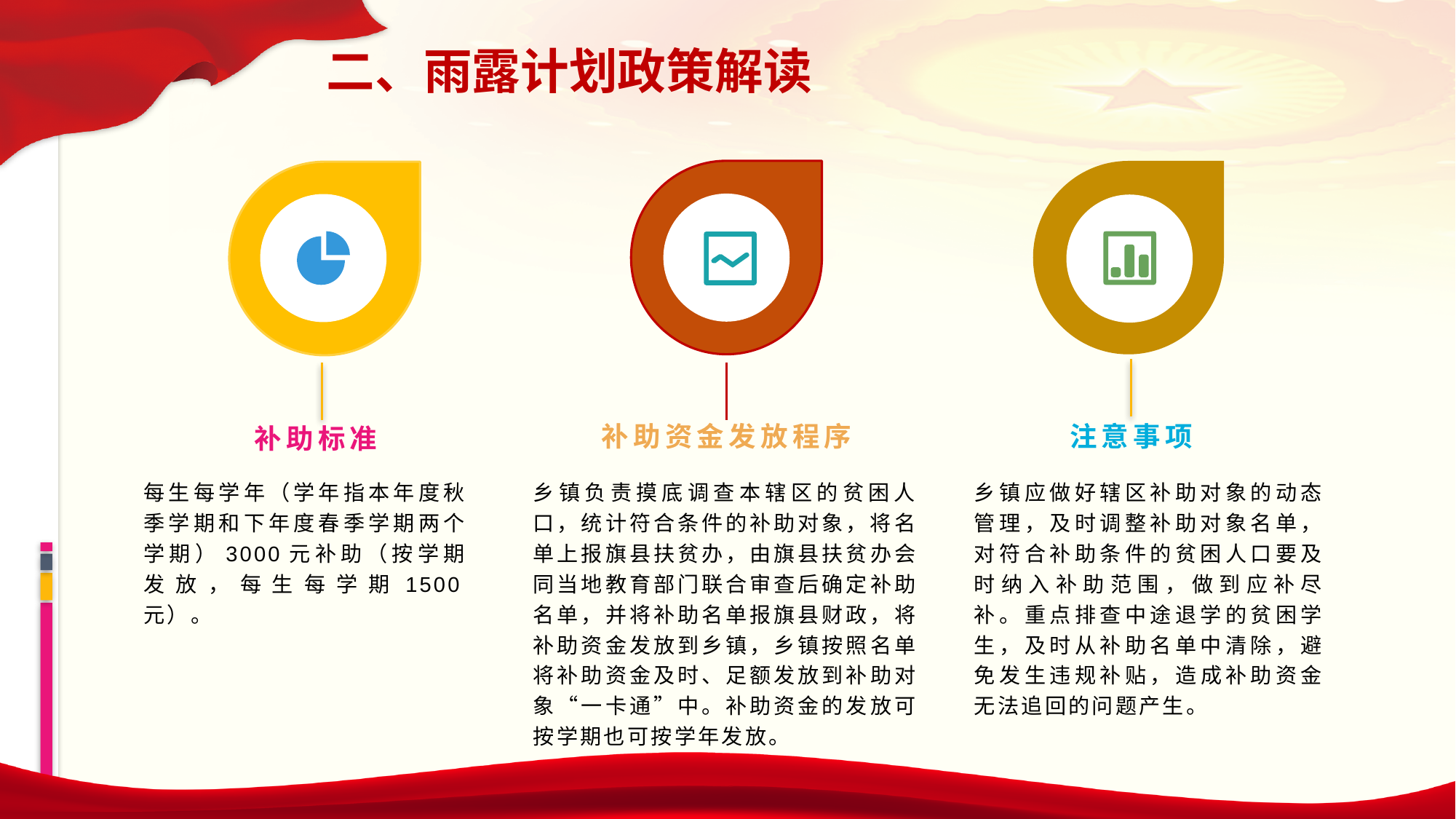

二、雨露计划政策解读

注意事项
补助资金发放程序
补助标准
每生每学年（学年指本年度秋季学期和下年度春季学期两个学期）3000元补助（按学期发放，每生每学期1500元）。
乡镇负责摸底调查本辖区的贫困人口，统计符合条件的补助对象，将名单上报旗县扶贫办，由旗县扶贫办会同当地教育部门联合审查后确定补助名单，并将补助名单报旗县财政，将补助资金发放到乡镇，乡镇按照名单将补助资金及时、足额发放到补助对象“一卡通”中。补助资金的发放可按学期也可按学年发放。

乡镇应做好辖区补助对象的动态管理，及时调整补助对象名单，对符合补助条件的贫困人口要及时纳入补助范围，做到应补尽补。重点排查中途退学的贫困学生，及时从补助名单中清除，避免发生违规补贴，造成补助资金无法追回的问题产生。

21